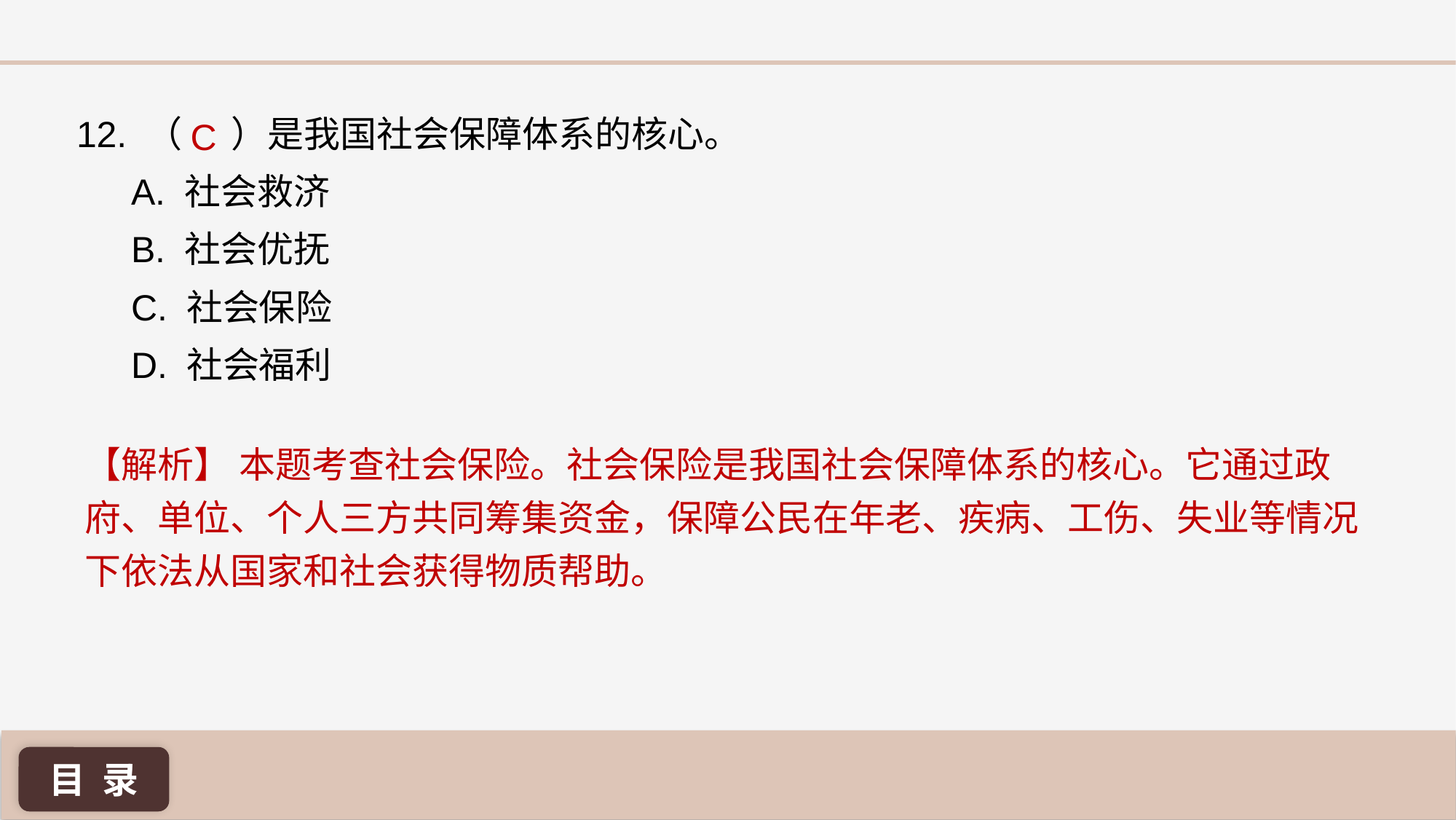

C
12. （      ）是我国社会保障体系的核心。
A. 社会救济
B. 社会优抚
C. 社会保险
D. 社会福利
【解析】 本题考查社会保险。社会保险是我国社会保障体系的核心。它通过政府、单位、个人三方共同筹集资金，保障公民在年老、疾病、工伤、失业等情况下依法从国家和社会获得物质帮助。